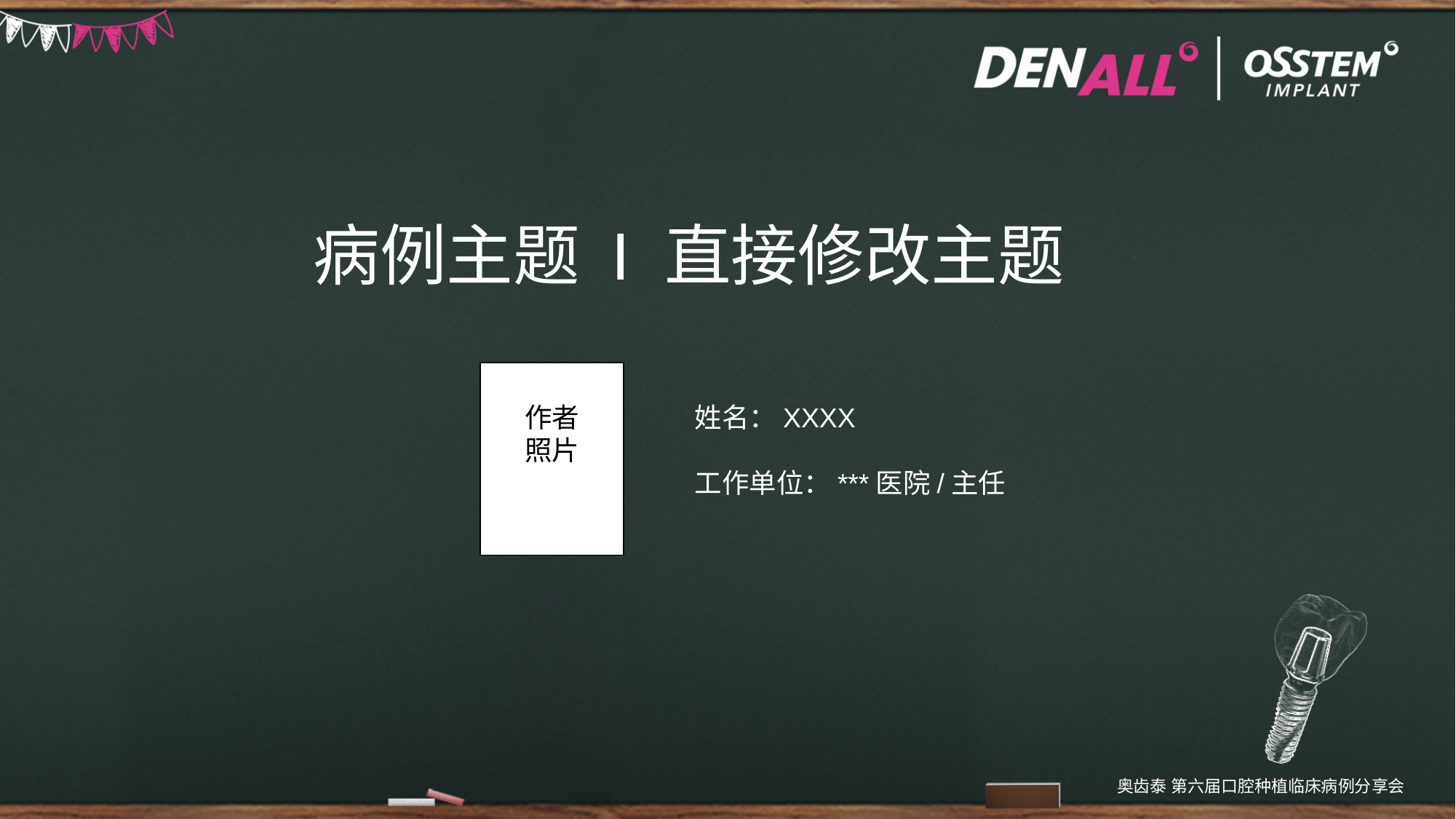

病例主题 I 直接修改主题
姓名：XXXX
工作单位：***医院/主任

作者
照片